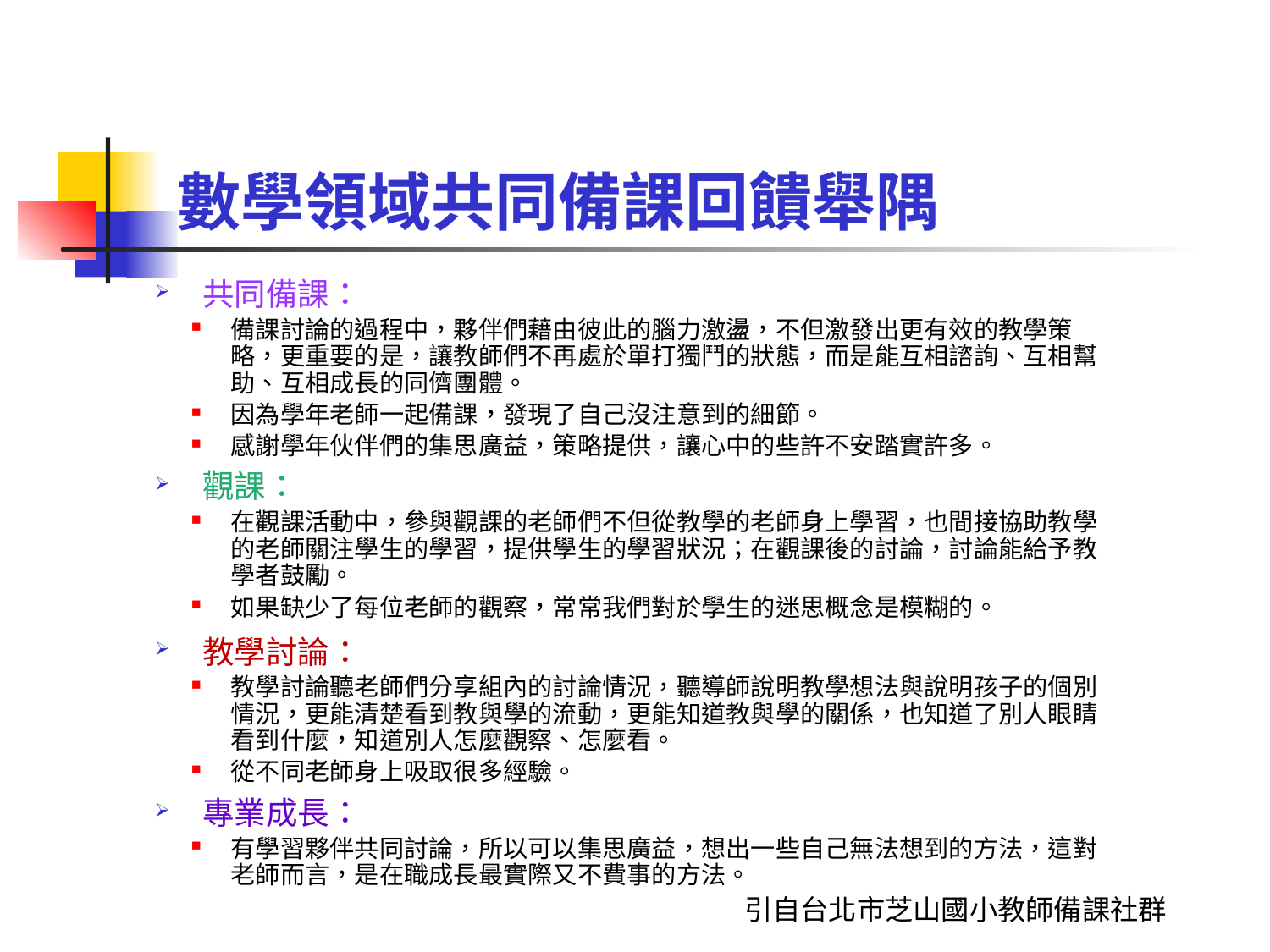

# 數學領域共同備課回饋舉隅
共同備課：
備課討論的過程中，夥伴們藉由彼此的腦力激盪，不但激發出更有效的教學策略，更重要的是，讓教師們不再處於單打獨鬥的狀態，而是能互相諮詢、互相幫助、互相成長的同儕團體。
因為學年老師一起備課，發現了自己沒注意到的細節。
感謝學年伙伴們的集思廣益，策略提供，讓心中的些許不安踏實許多。
觀課：
在觀課活動中，參與觀課的老師們不但從教學的老師身上學習，也間接協助教學的老師關注學生的學習，提供學生的學習狀況；在觀課後的討論，討論能給予教學者鼓勵。
如果缺少了每位老師的觀察，常常我們對於學生的迷思概念是模糊的。
教學討論：
教學討論聽老師們分享組內的討論情況，聽導師說明教學想法與說明孩子的個別情況，更能清楚看到教與學的流動，更能知道教與學的關係，也知道了別人眼睛看到什麼，知道別人怎麼觀察、怎麼看。
從不同老師身上吸取很多經驗。
專業成長：
有學習夥伴共同討論，所以可以集思廣益，想出一些自己無法想到的方法，這對老師而言，是在職成長最實際又不費事的方法。
引自台北市芝山國小教師備課社群